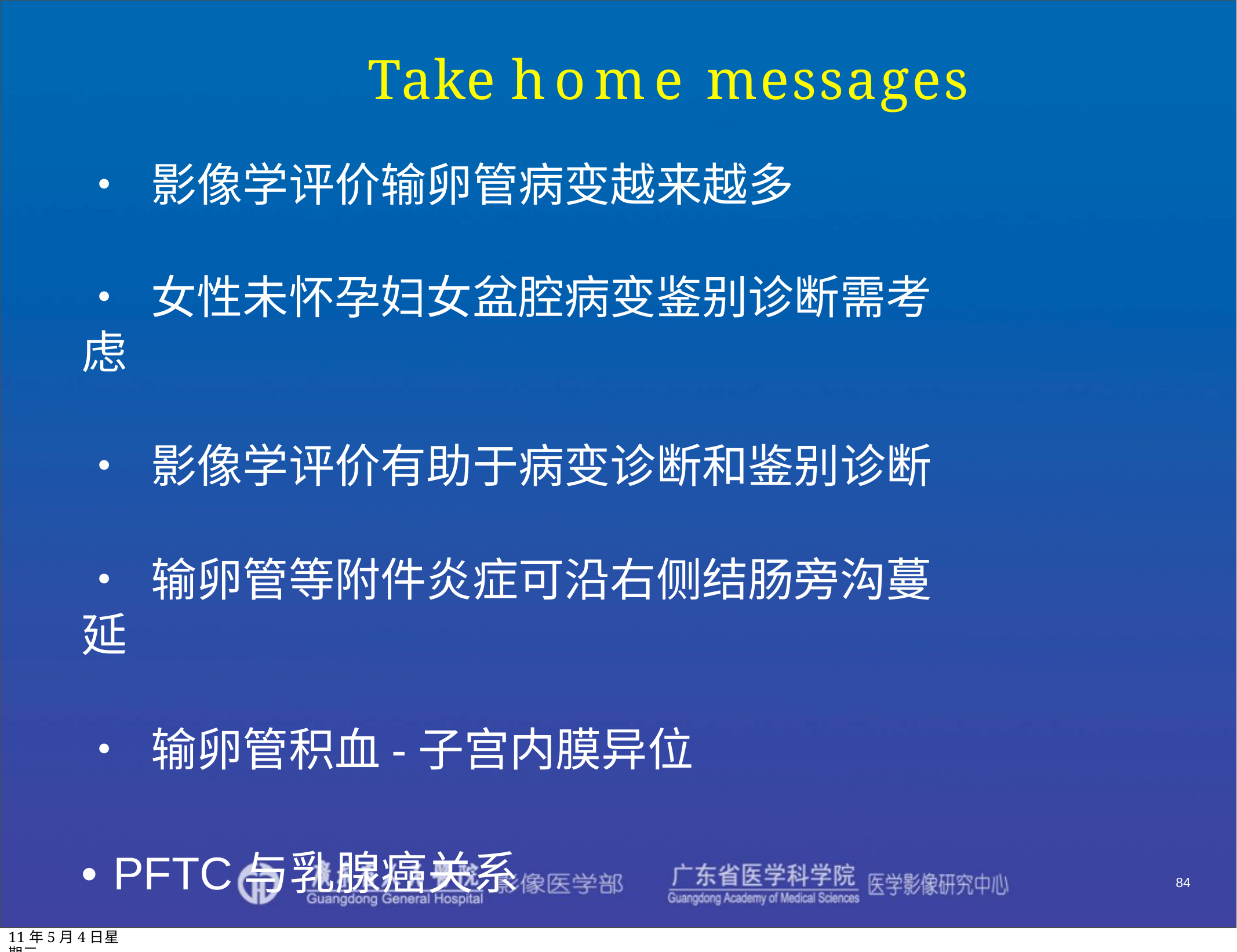

# Take home messages
• 影像学评价输卵管病变越来越多

• 女性未怀孕妇女盆腔病变鉴别诊断需考虑

• 影像学评价有助于病变诊断和鉴别诊断

• 输卵管等附件炎症可沿右侧结肠旁沟蔓延

• 输卵管积血-子宫内膜异位

• PFTC与乳腺癌关系
84
11年5月4日星期三